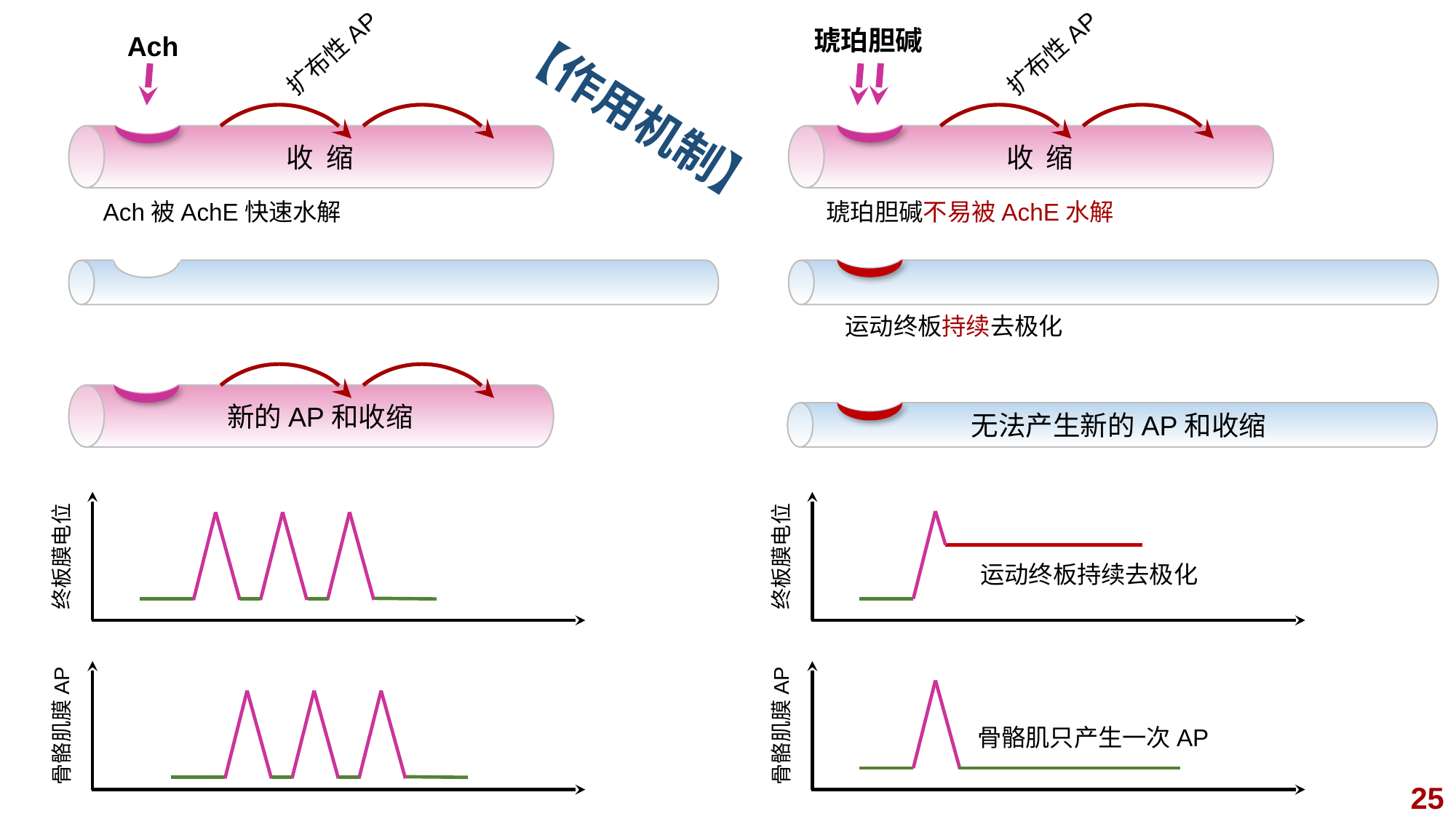

收  缩
收  缩

琥珀胆碱
Ach
扩布性AP
扩布性AP
【作用机制】

新的AP和收缩
Ach被AchE快速水解
琥珀胆碱不易被AchE水解

运动终板持续去极化

无法产生新的AP和收缩

终板膜电位
终板膜电位
运动终板持续去极化
骨骼肌膜AP
骨骼肌膜AP
骨骼肌只产生一次AP
25